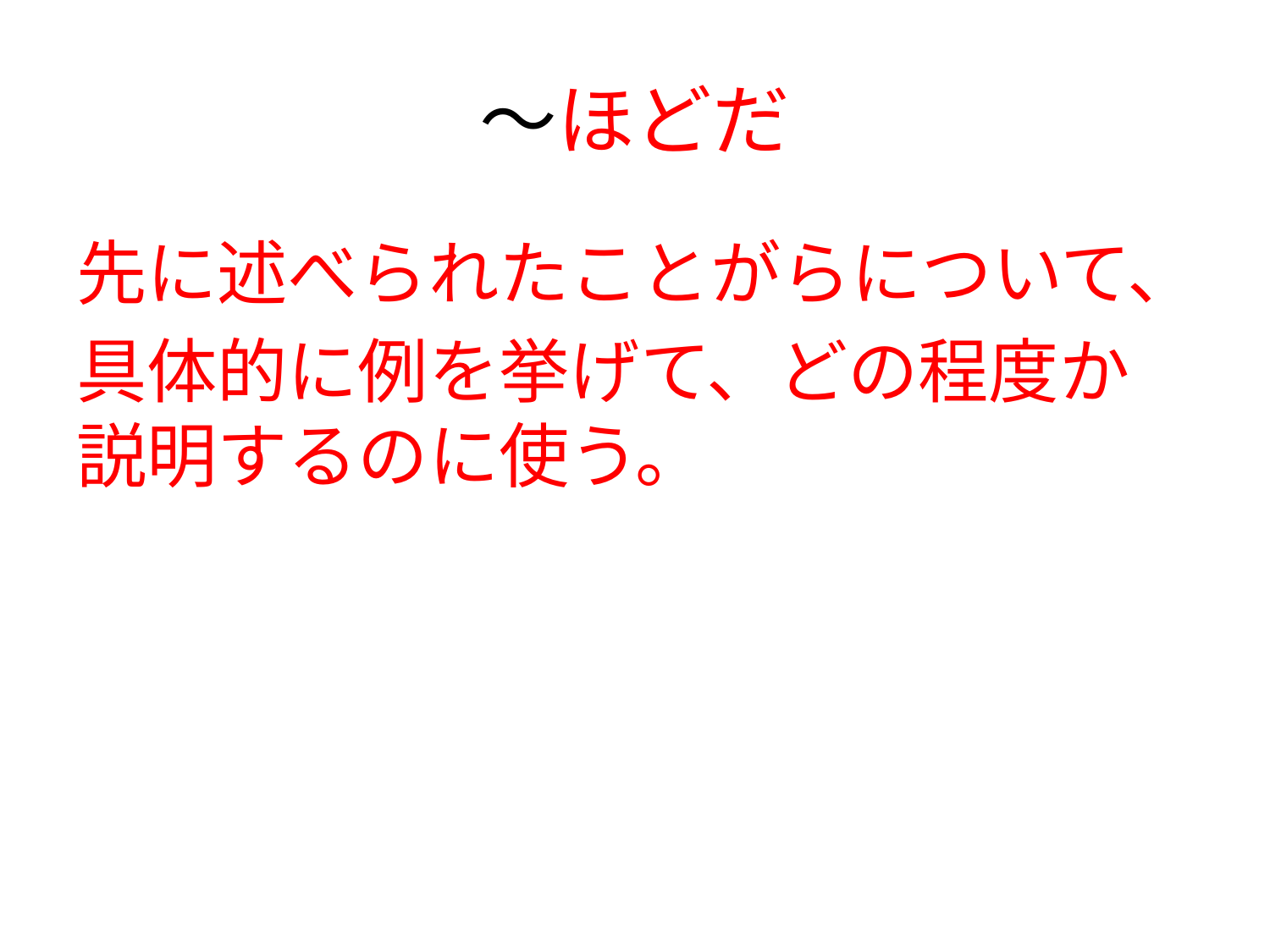

# ～ほどだ
先に述べられたことがらについて、
具体的に例を挙げて、どの程度か説明するのに使う。